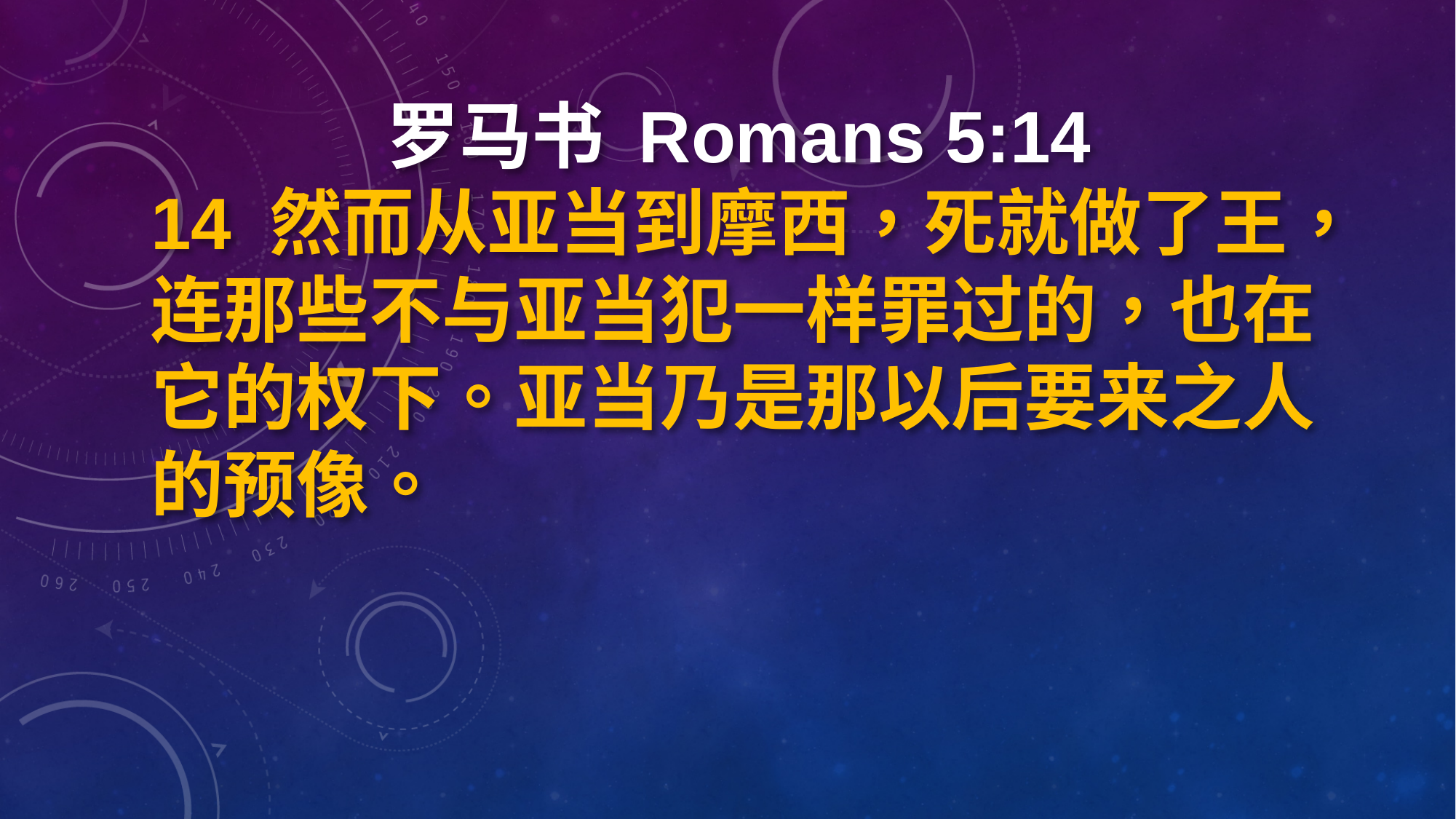

罗马书 Romans 5:14
14 然而从亚当到摩西，死就做了王，连那些不与亚当犯一样罪过的，也在它的权下。亚当乃是那以后要来之人的预像。